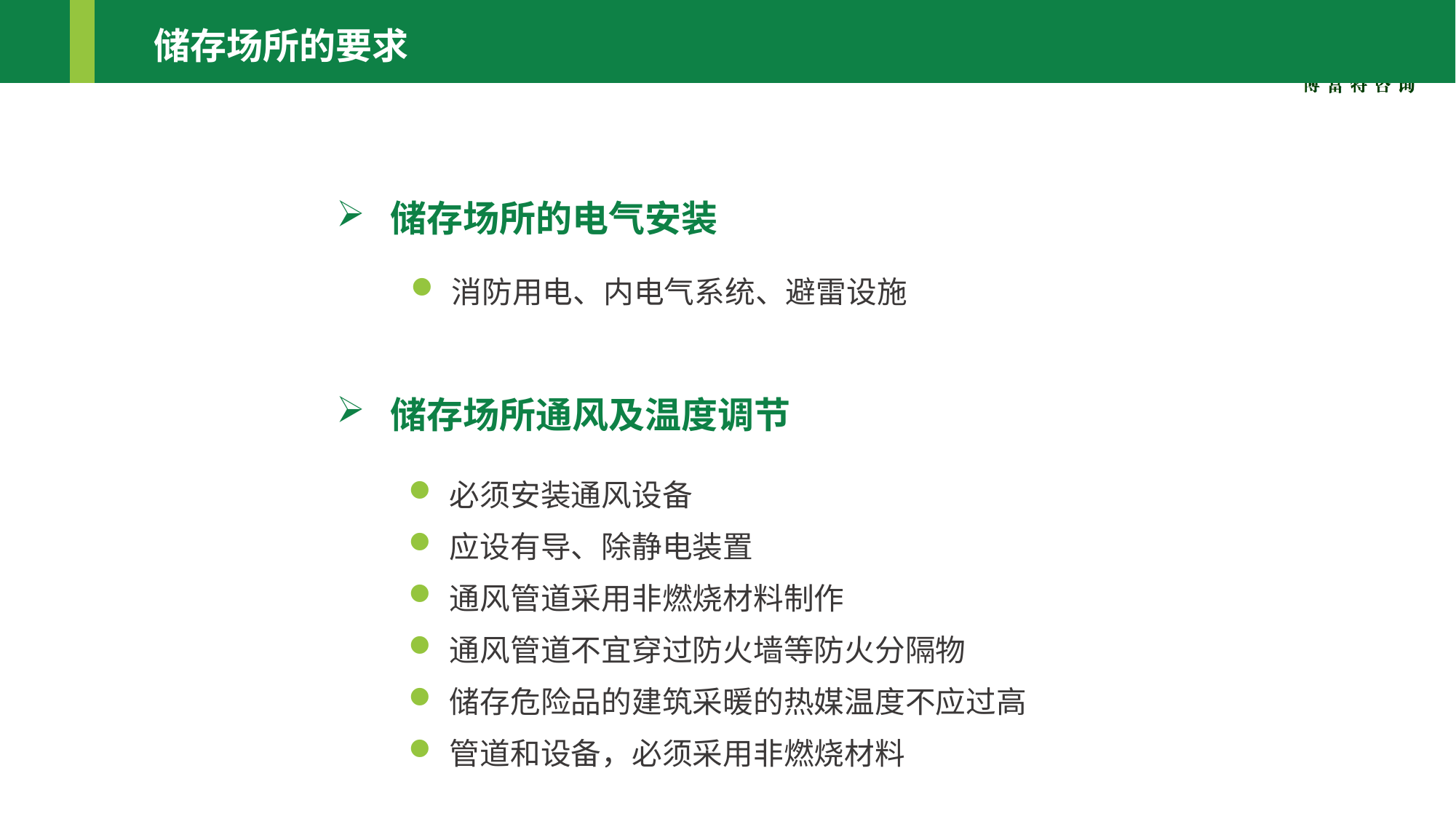

储存场所的要求
  储存场所的电气安装
消防用电、内电气系统、避雷设施
  储存场所通风及温度调节
必须安装通风设备
应设有导、除静电装置
通风管道采用非燃烧材料制作
通风管道不宜穿过防火墙等防火分隔物
储存危险品的建筑采暖的热媒温度不应过高
管道和设备，必须采用非燃烧材料